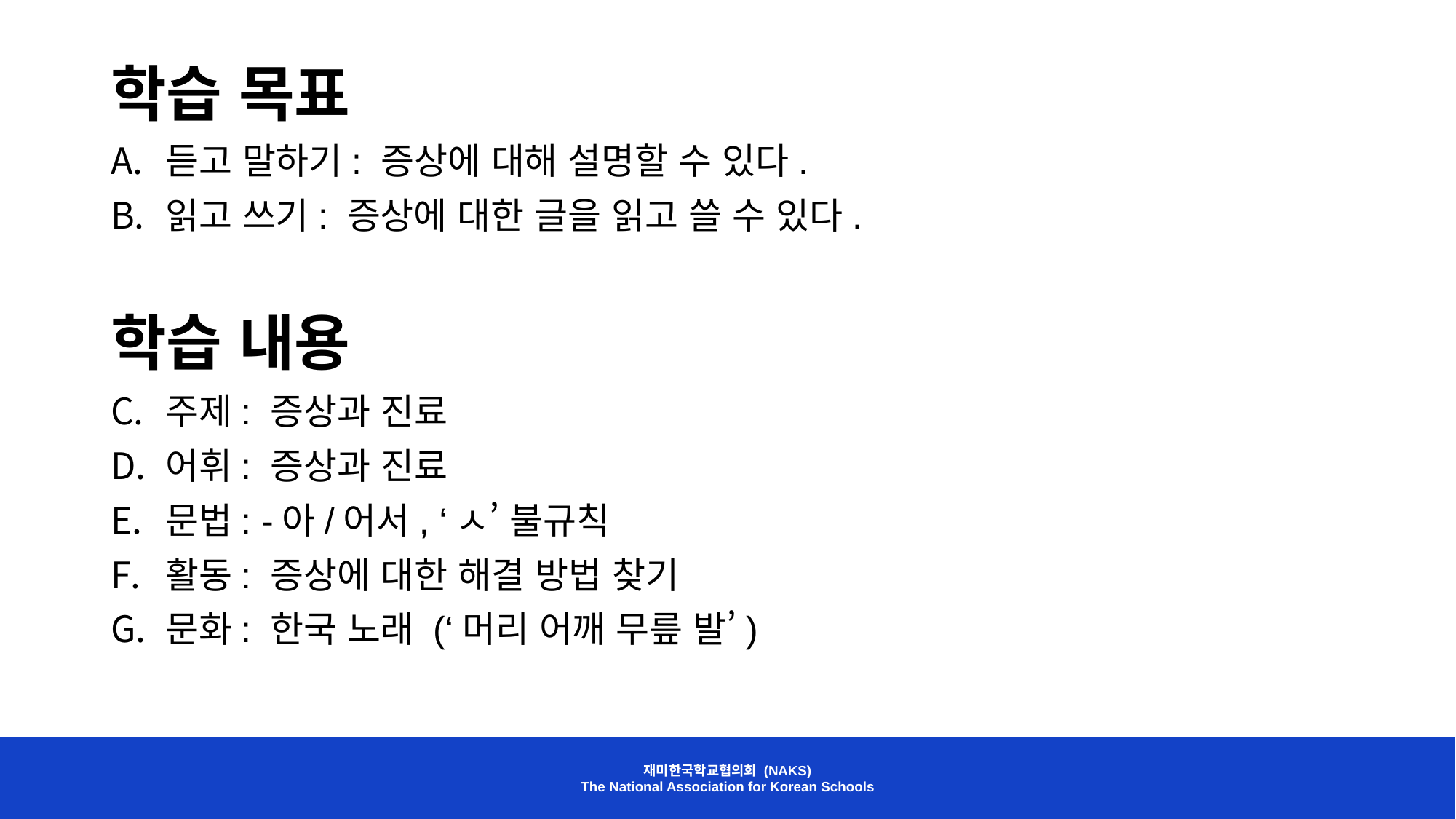

학습 목표
듣고 말하기: 증상에 대해 설명할 수 있다.
읽고 쓰기: 증상에 대한 글을 읽고 쓸 수 있다.

학습 내용
주제: 증상과 진료
어휘: 증상과 진료
문법: -아/어서, ‘ㅅ’ 불규칙
활동: 증상에 대한 해결 방법 찾기
문화: 한국 노래 (‘머리 어깨 무릎 발’)